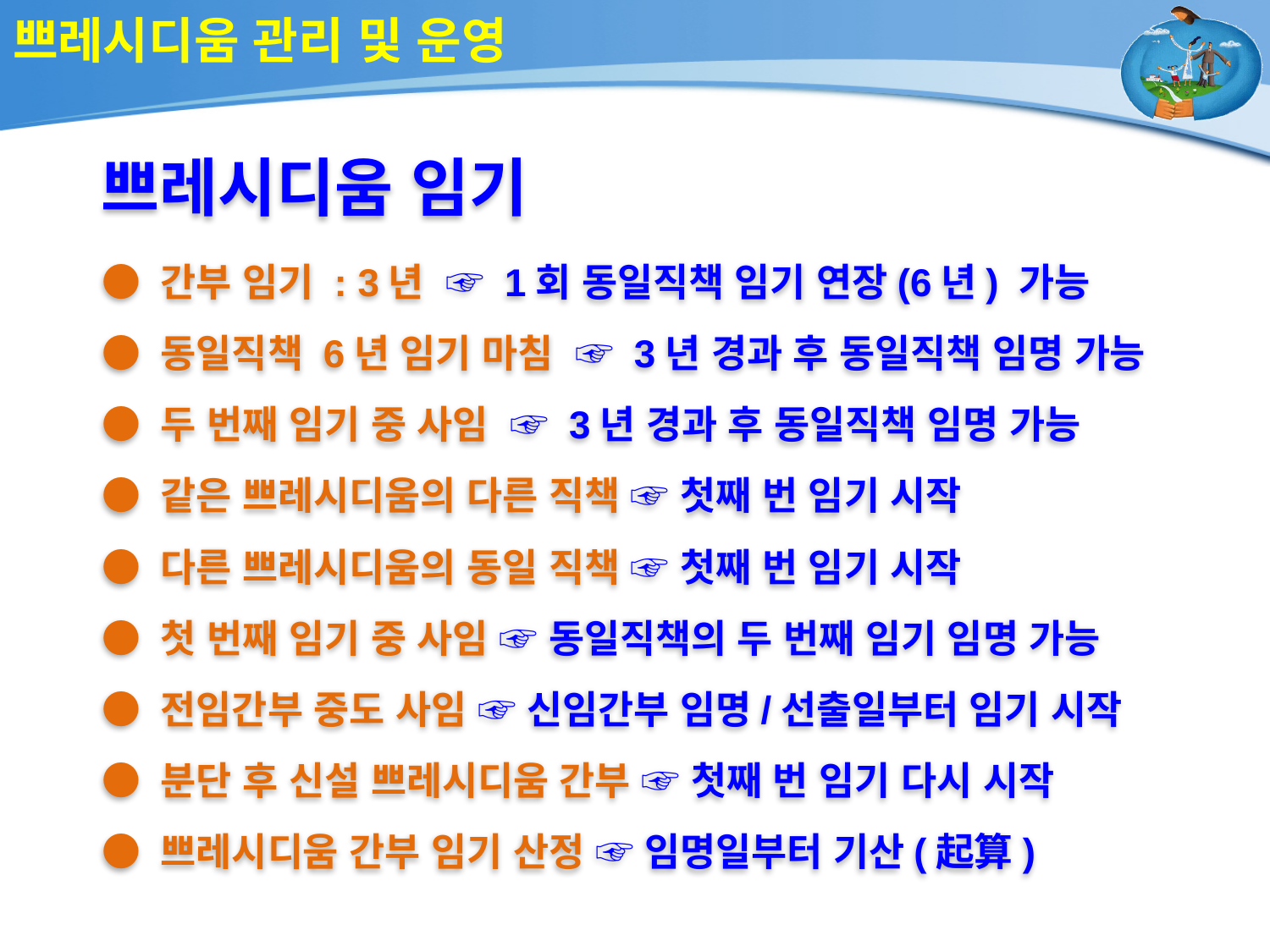

# 쁘레시디움 관리 및 운영
쁘레시디움 임기
● 간부 임기 : 3년  ☞ 1회 동일직책 임기 연장(6년) 가능
● 동일직책 6년 임기 마침  ☞ 3년 경과 후 동일직책 임명 가능
● 두 번째 임기 중 사임  ☞ 3년 경과 후 동일직책 임명 가능
● 같은 쁘레시디움의 다른 직책 ☞ 첫째 번 임기 시작
● 다른 쁘레시디움의 동일 직책 ☞ 첫째 번 임기 시작
● 첫 번째 임기 중 사임 ☞ 동일직책의 두 번째 임기 임명 가능
● 전임간부 중도 사임 ☞ 신임간부 임명/선출일부터 임기 시작
● 분단 후 신설 쁘레시디움 간부 ☞ 첫째 번 임기 다시 시작
● 쁘레시디움 간부 임기 산정 ☞ 임명일부터 기산(起算)